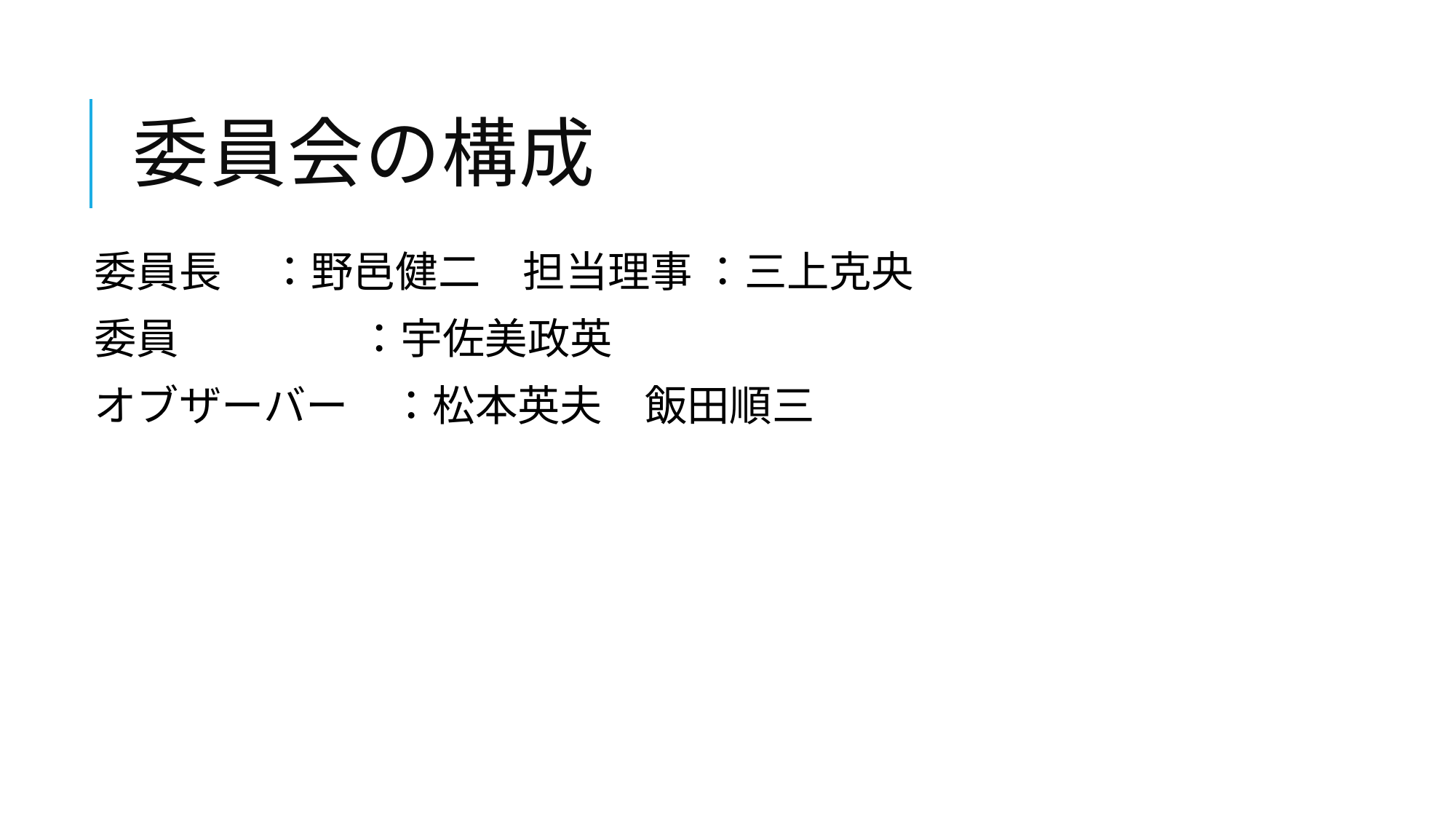

# 委員会の構成
委員長     ：野邑健二　担当理事 ：三上克央
委員　　　　 ：宇佐美政英
オブザーバー　：松本英夫　飯田順三